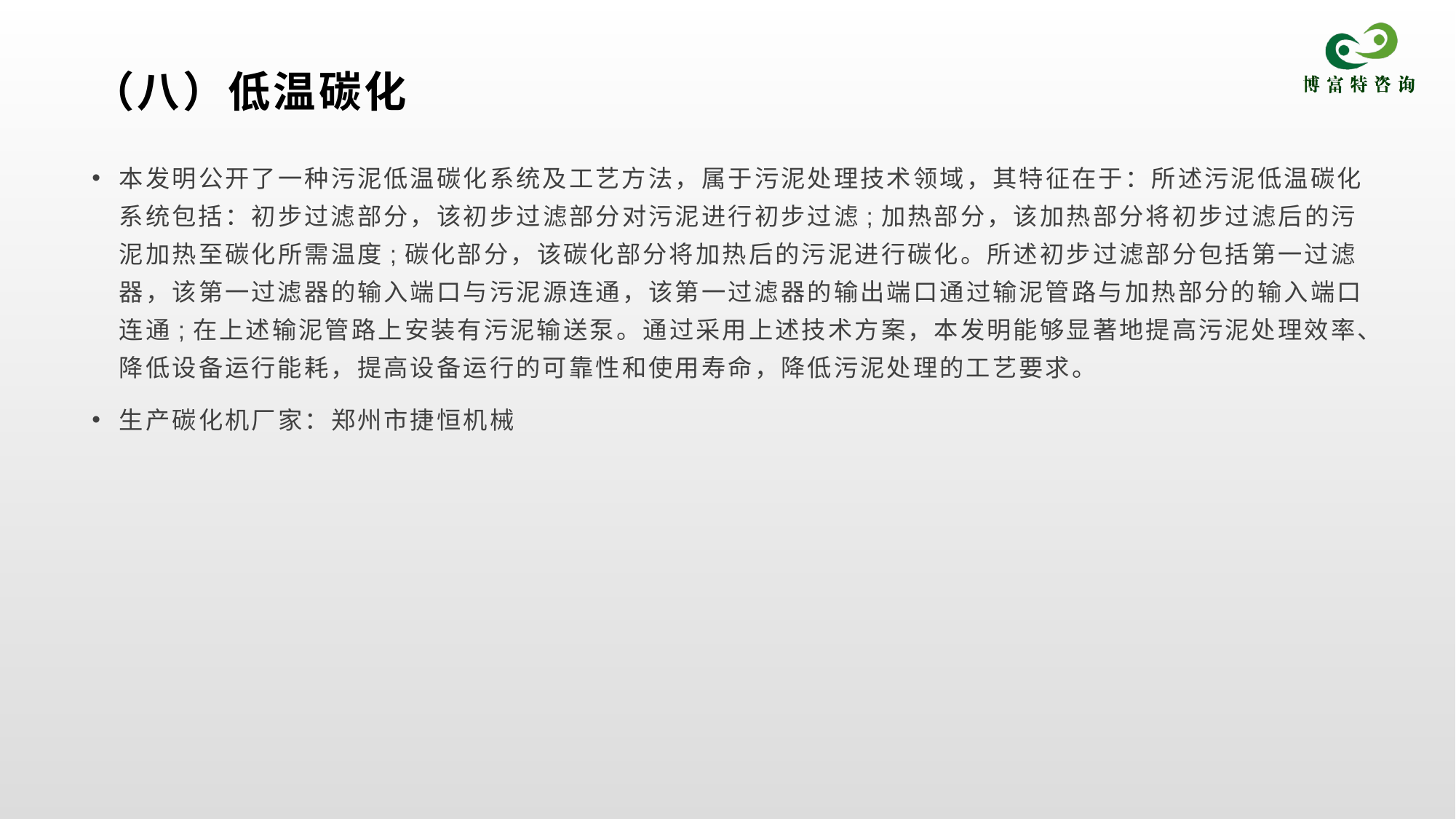

# （八）低温碳化
本发明公开了一种污泥低温碳化系统及工艺方法，属于污泥处理技术领域，其特征在于：所述污泥低温碳化系统包括：初步过滤部分，该初步过滤部分对污泥进行初步过滤;加热部分，该加热部分将初步过滤后的污泥加热至碳化所需温度;碳化部分，该碳化部分将加热后的污泥进行碳化。所述初步过滤部分包括第一过滤器，该第一过滤器的输入端口与污泥源连通，该第一过滤器的输出端口通过输泥管路与加热部分的输入端口连通;在上述输泥管路上安装有污泥输送泵。通过采用上述技术方案，本发明能够显著地提高污泥处理效率、降低设备运行能耗，提高设备运行的可靠性和使用寿命，降低污泥处理的工艺要求。
生产碳化机厂家：郑州市捷恒机械